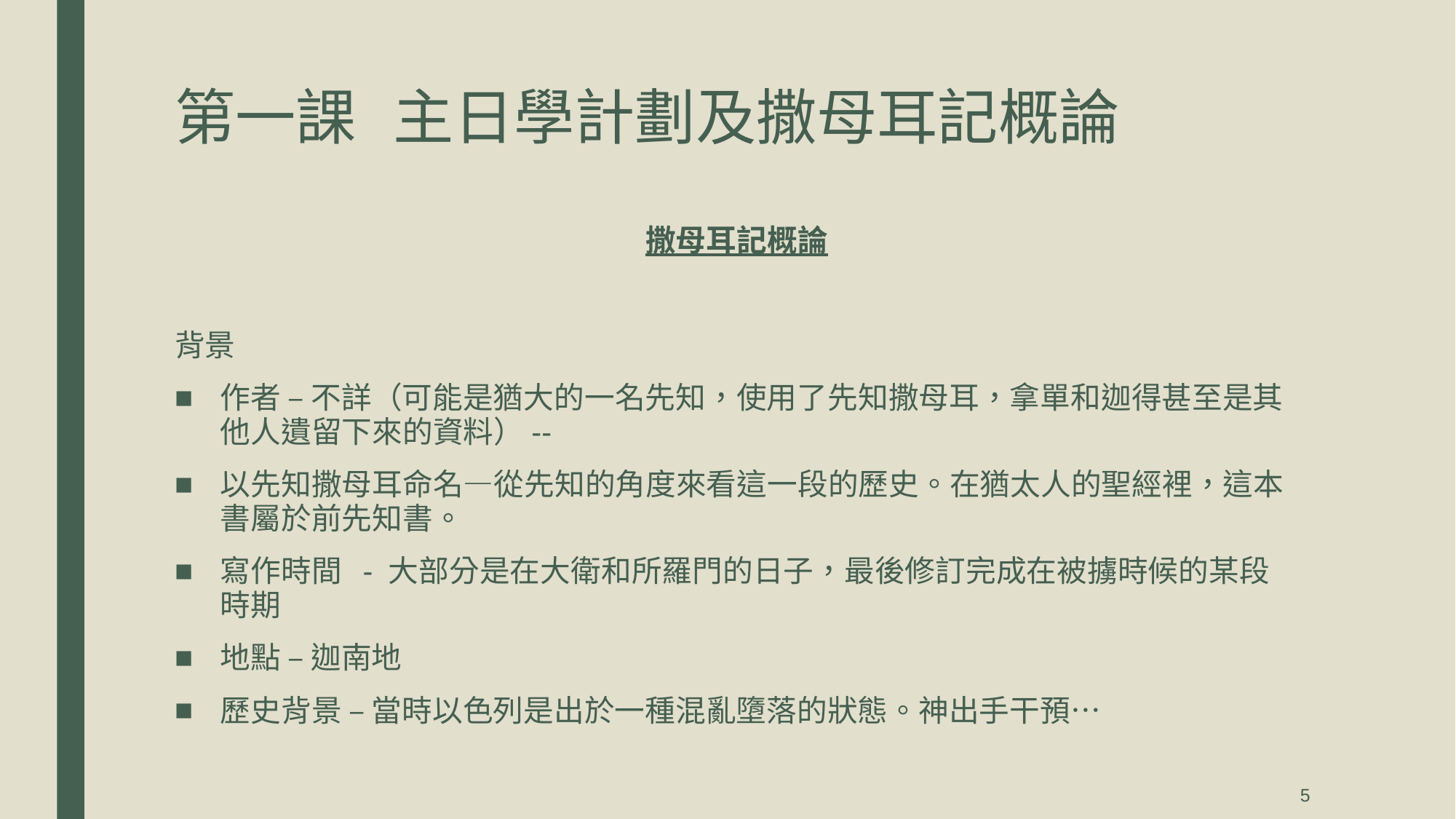

# 第一課	主日學計劃及撒母耳記概論
撒母耳記概論

背景
作者 – 不詳（可能是猶大的一名先知，使用了先知撒母耳，拿單和迦得甚至是其他人遺留下來的資料）--
以先知撒母耳命名—從先知的角度來看這一段的歷史。在猶太人的聖經裡，這本書屬於前先知書。
寫作時間  - 大部分是在大衛和所羅門的日子，最後修訂完成在被擄時候的某段時期
地點 – 迦南地
歷史背景 – 當時以色列是出於一種混亂墮落的狀態。神出手干預…

5